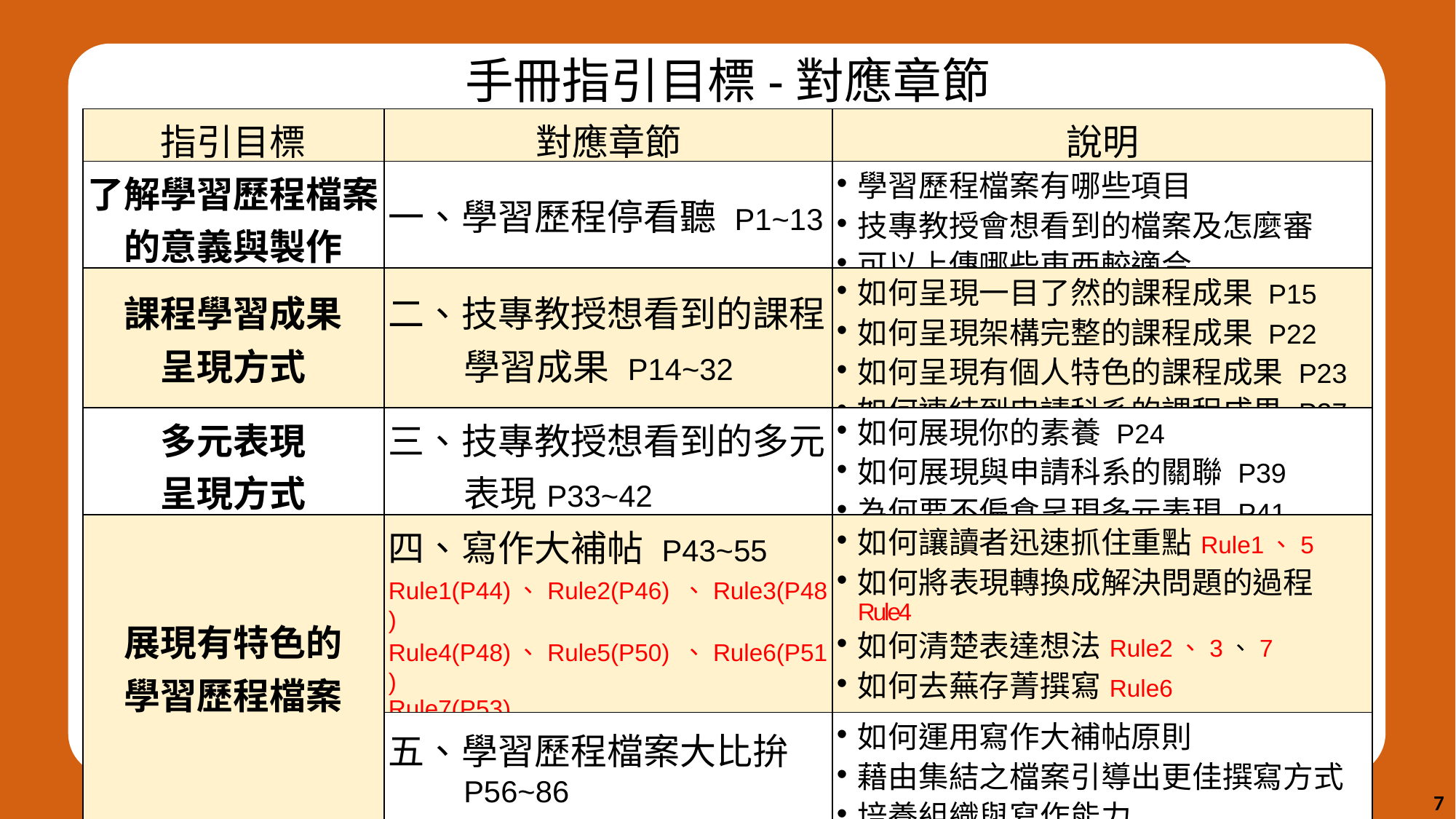

手冊指引目標-對應章節
| 指引目標 | 對應章節 | 說明 |
| --- | --- | --- |
| 了解學習歷程檔案的意義與製作 | 一、學習歷程停看聽 P1~13 | 學習歷程檔案有哪些項目 技專教授會想看到的檔案及怎麼審 可以上傳哪些東西較適合 |
| 課程學習成果 呈現方式 | 二、技專教授想看到的課程學習成果 P14~32 | 如何呈現一目了然的課程成果 P15 如何呈現架構完整的課程成果 P22 如何呈現有個人特色的課程成果 P23 如何連結到申請科系的課程成果 P27 |
| 多元表現 呈現方式 | 三、技專教授想看到的多元表現P33~42 | 如何展現你的素養 P24 如何展現與申請科系的關聯 P39 為何要不偏食呈現多元表現 P41 |
| 展現有特色的 學習歷程檔案 | 四、寫作大補帖 P43~55 Rule1(P44)、Rule2(P46) 、Rule3(P48) Rule4(P48)、Rule5(P50) 、Rule6(P51) Rule7(P53) | 如何讓讀者迅速抓住重點Rule1、5 如何將表現轉換成解決問題的過程Rule4 如何清楚表達想法Rule2、3、7 如何去蕪存菁撰寫Rule6 |
|  | 五、學習歷程檔案大比拚P56~86 | 如何運用寫作大補帖原則 藉由集結之檔案引導出更佳撰寫方式 培養組織與寫作能力 |
7